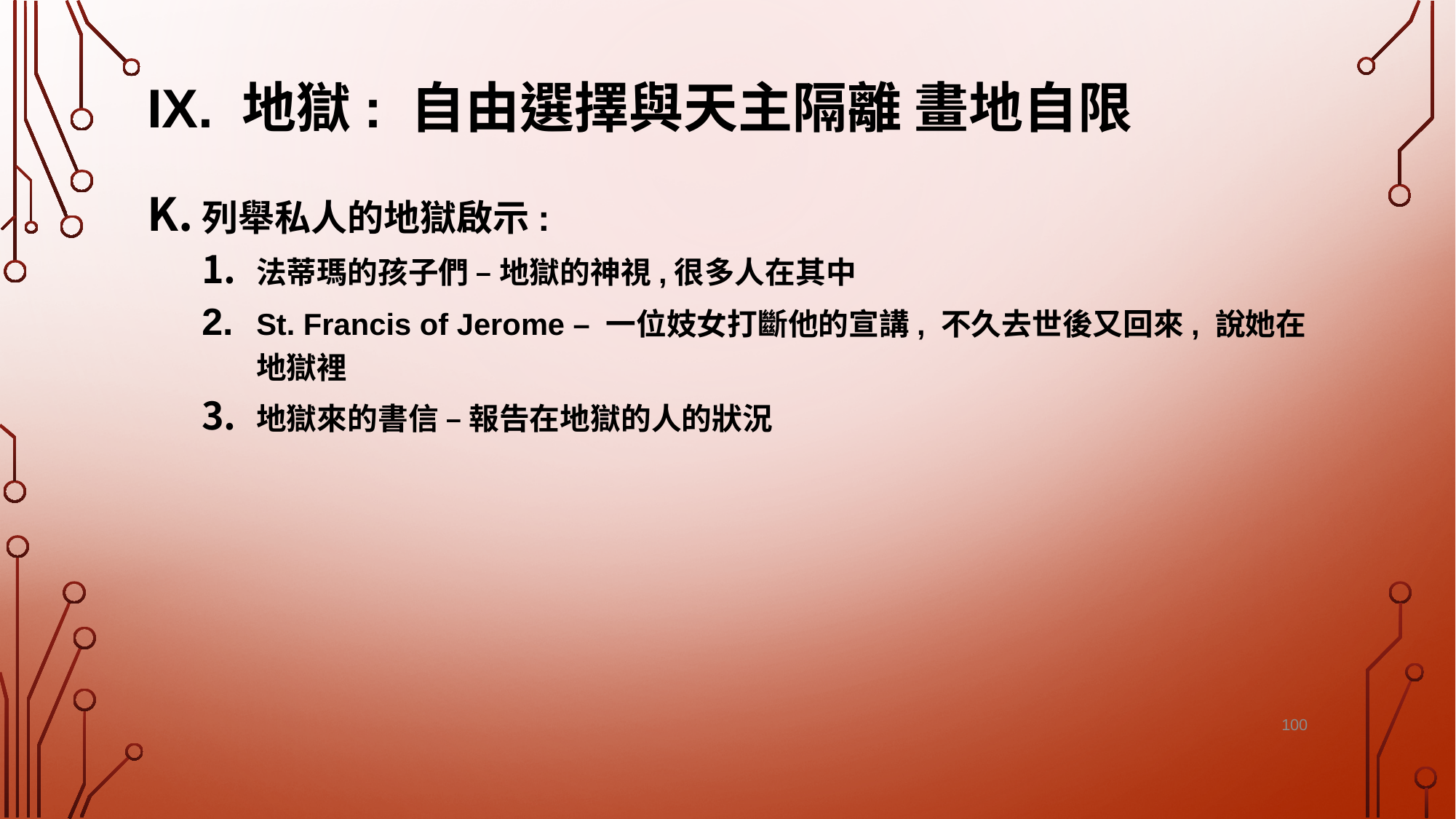

# IX. 地獄: 自由選擇與天主隔離 畫地自限
列舉私人的地獄啟示:
法蒂瑪的孩子們 – 地獄的神視,很多人在其中
St. Francis of Jerome – 一位妓女打斷他的宣講, 不久去世後又回來, 說她在地獄裡
地獄來的書信 – 報告在地獄的人的狀況

100